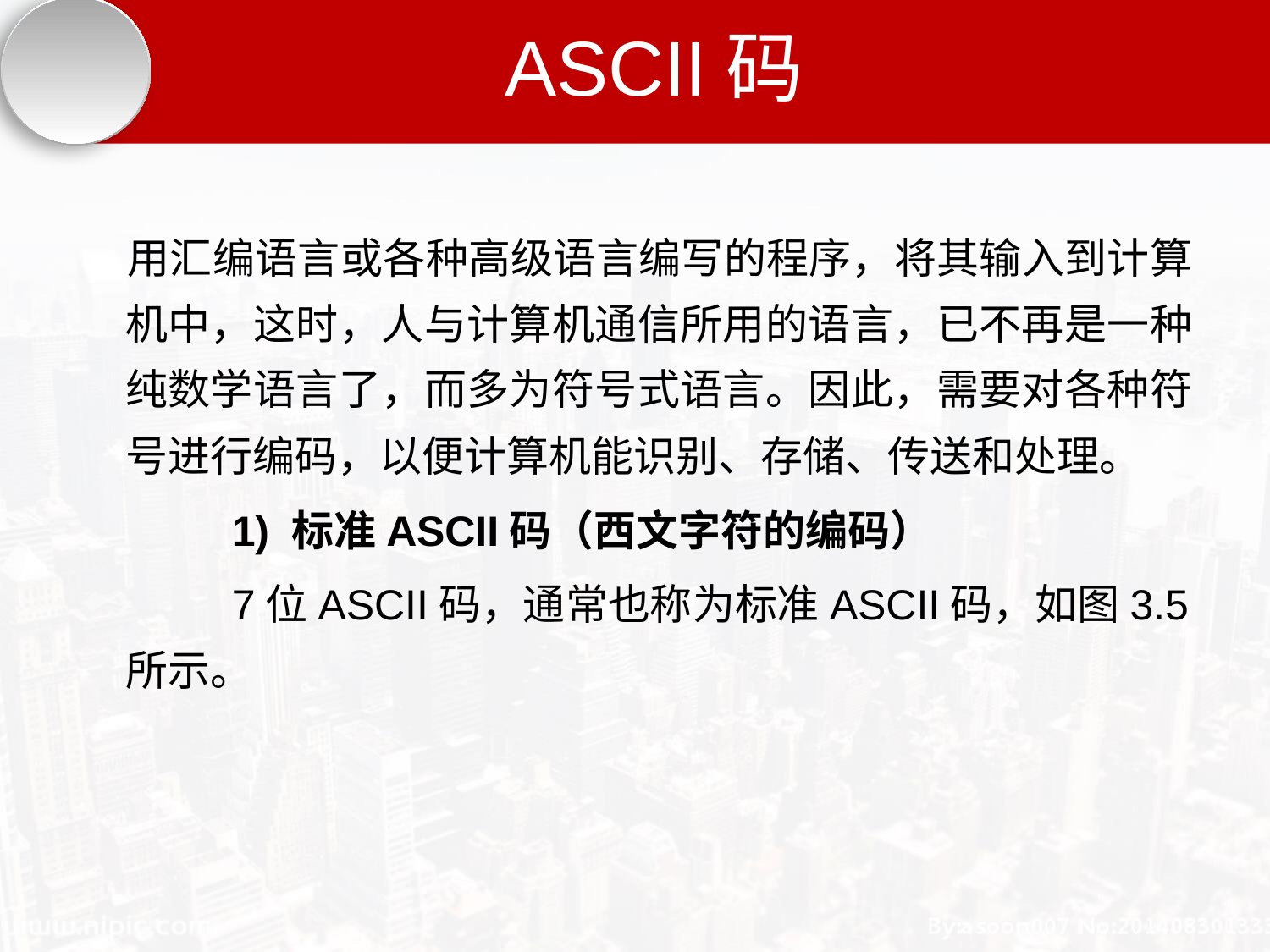

# ASCII码
    用汇编语言或各种高级语言编写的程序，将其输入到计算机中，这时，人与计算机通信所用的语言，已不再是一种纯数学语言了，而多为符号式语言。因此，需要对各种符号进行编码，以便计算机能识别、存储、传送和处理。
             1) 标准ASCII码（西文字符的编码）
             7位ASCII码，通常也称为标准ASCII码，如图3.5所示。

60